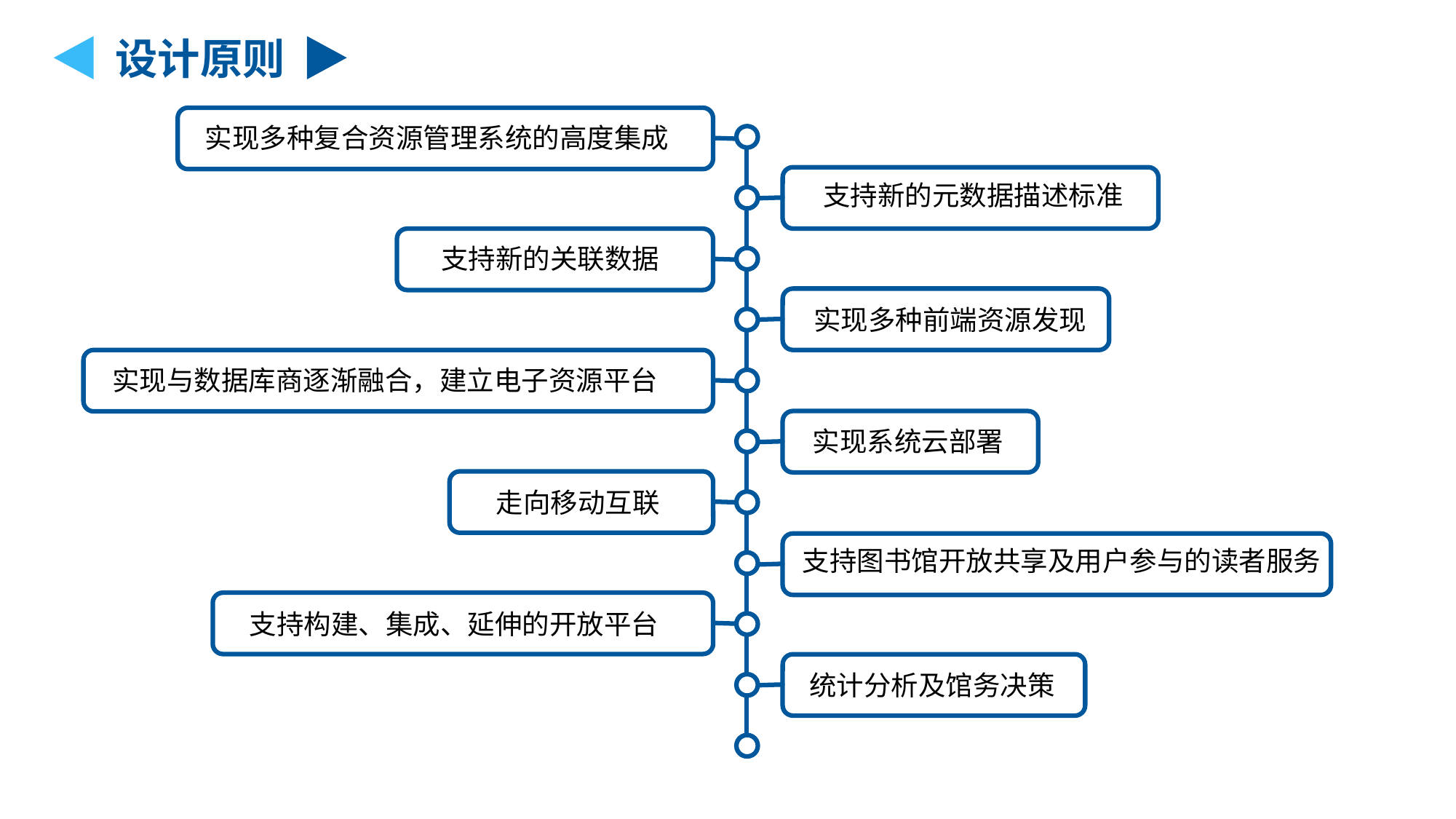

设计原则

实现多种复合资源管理系统的高度集成

支持新的元数据描述标准

支持新的关联数据

实现多种前端资源发现

实现与数据库商逐渐融合，建立电子资源平台

实现系统云部署

走向移动互联

支持图书馆开放共享及用户参与的读者服务

支持构建、集成、延伸的开放平台

统计分析及馆务决策